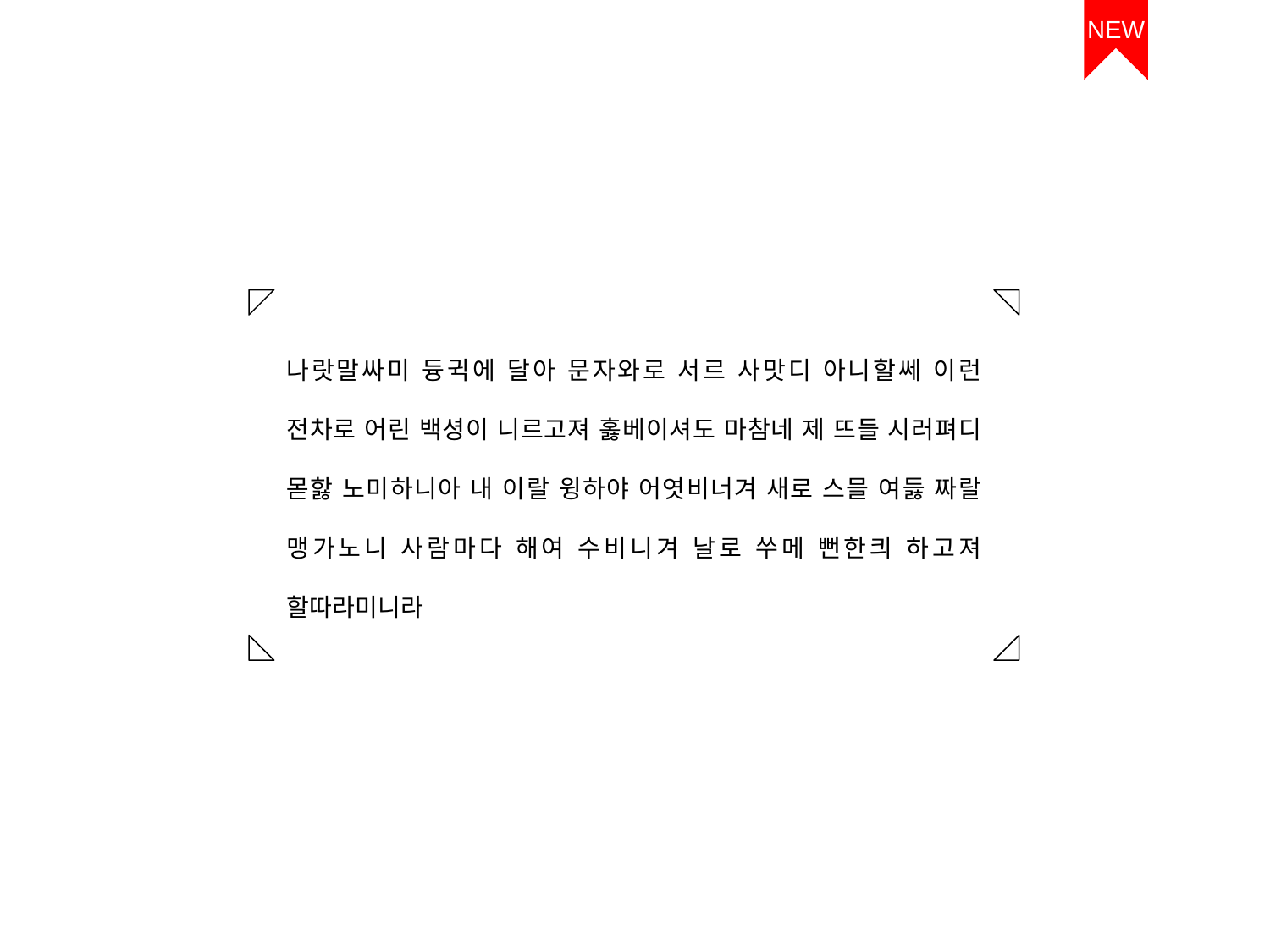

NEW

나랏말싸미 듕귁에 달아 문자와로 서르 사맛디 아니할쎄 이런 전차로 어린 백셩이 니르고져 홇베이셔도 마참네 제 뜨들 시러펴디 몯핧 노미하니아 내 이랄 윙하야 어엿비너겨 새로 스믈 여듫 짜랄 맹가노니 사람마다 해여 수비니겨 날로 쑤메 뻔한킈 하고져 할따라미니라